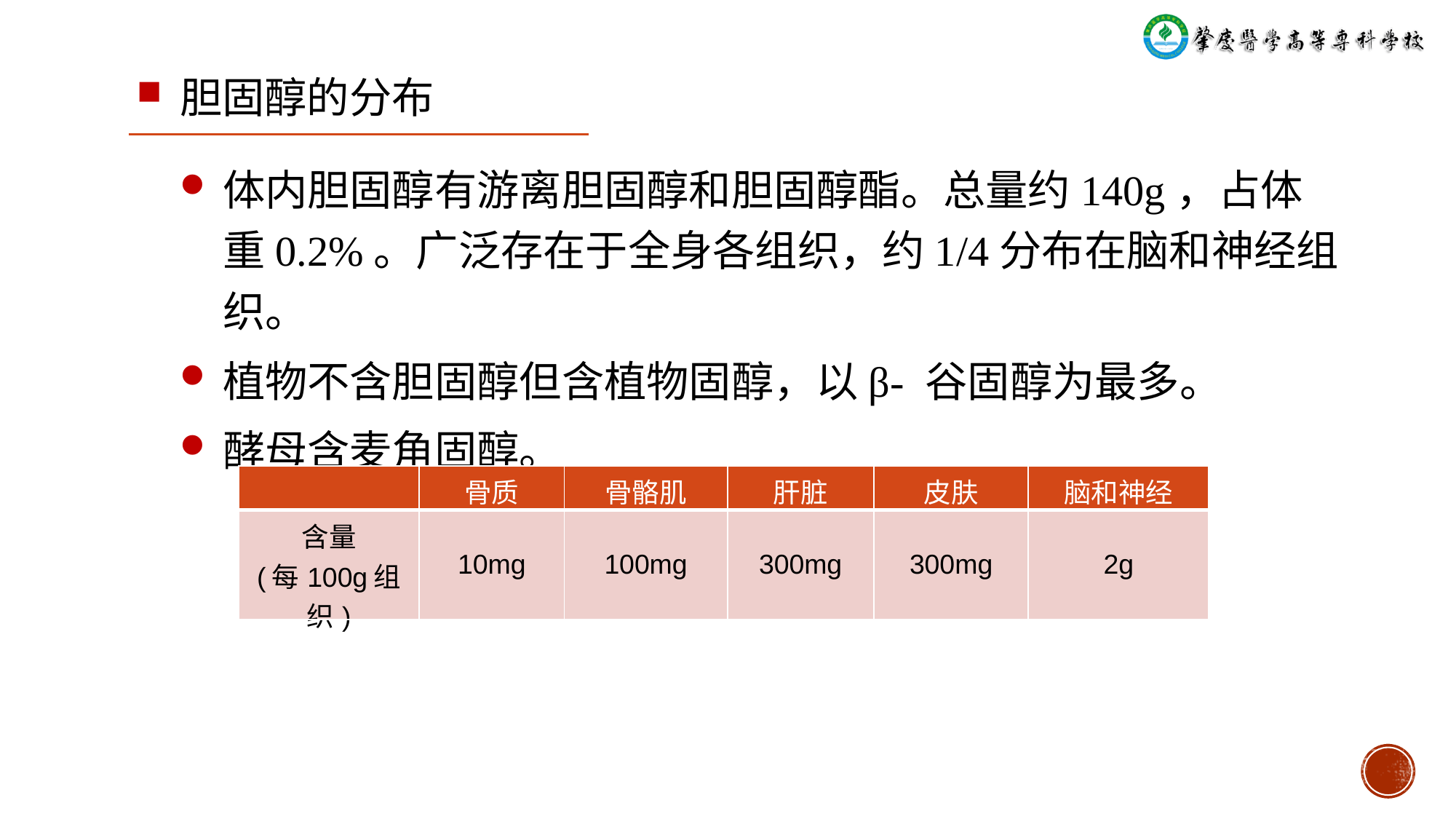

胆固醇的分布
体内胆固醇有游离胆固醇和胆固醇酯。总量约140g，占体重0.2%。广泛存在于全身各组织，约1/4分布在脑和神经组织。
植物不含胆固醇但含植物固醇，以β- 谷固醇为最多。
酵母含麦角固醇。
|  | 骨质 | 骨骼肌 | 肝脏 | 皮肤 | 脑和神经 |
| --- | --- | --- | --- | --- | --- |
| 含量 (每100g组织) | 10mg | 100mg | 300mg | 300mg | 2g |